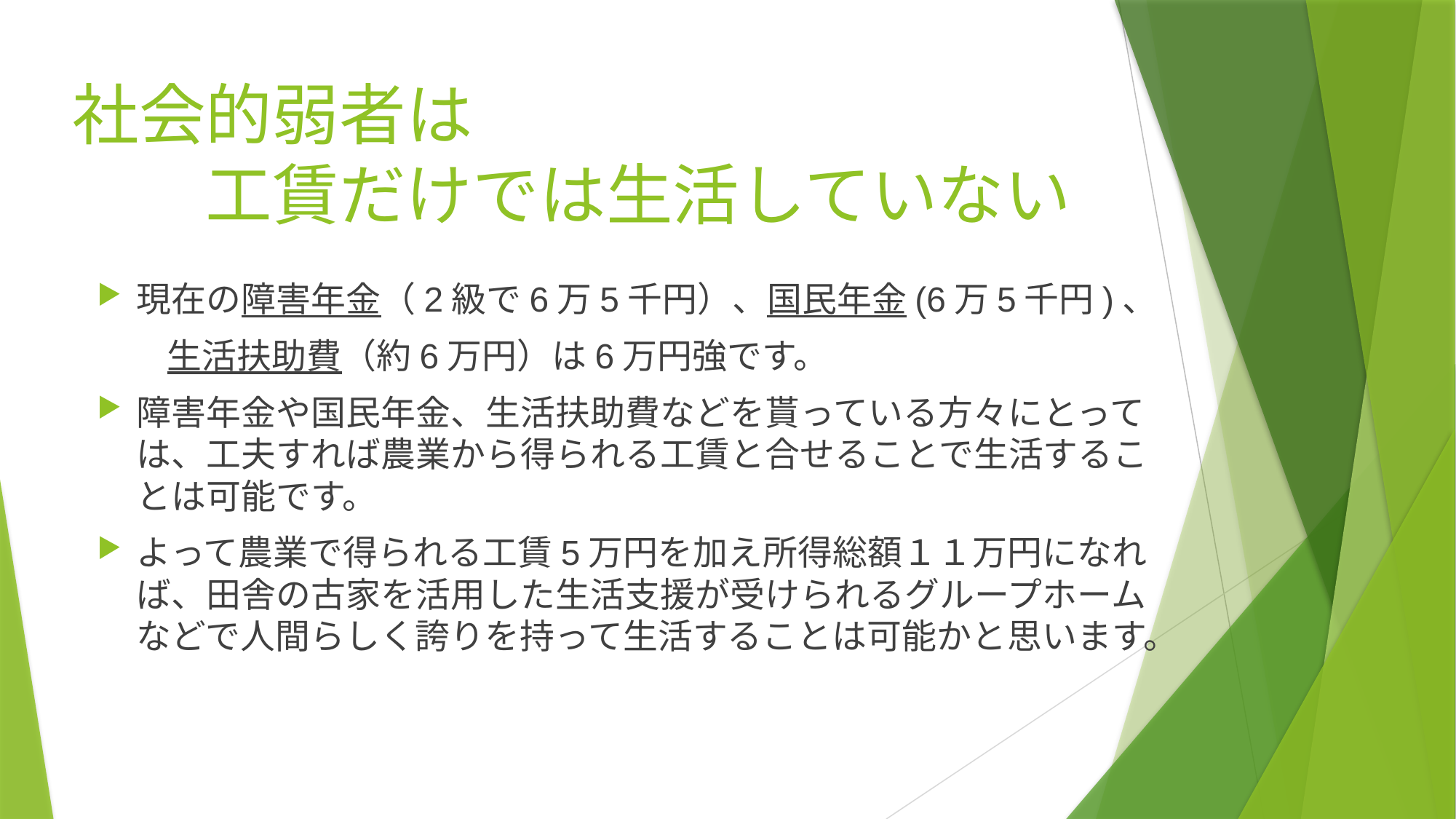

# 社会的弱者は 　　工賃だけでは生活していない
現在の障害年金（2級で6万5千円）、国民年金(6万5千円)、
　　生活扶助費（約6万円）は6万円強です。
障害年金や国民年金、生活扶助費などを貰っている方々にとっては、工夫すれば農業から得られる工賃と合せることで生活することは可能です。
よって農業で得られる工賃5万円を加え所得総額１１万円になれば、田舎の古家を活用した生活支援が受けられるグループホームなどで人間らしく誇りを持って生活することは可能かと思います。